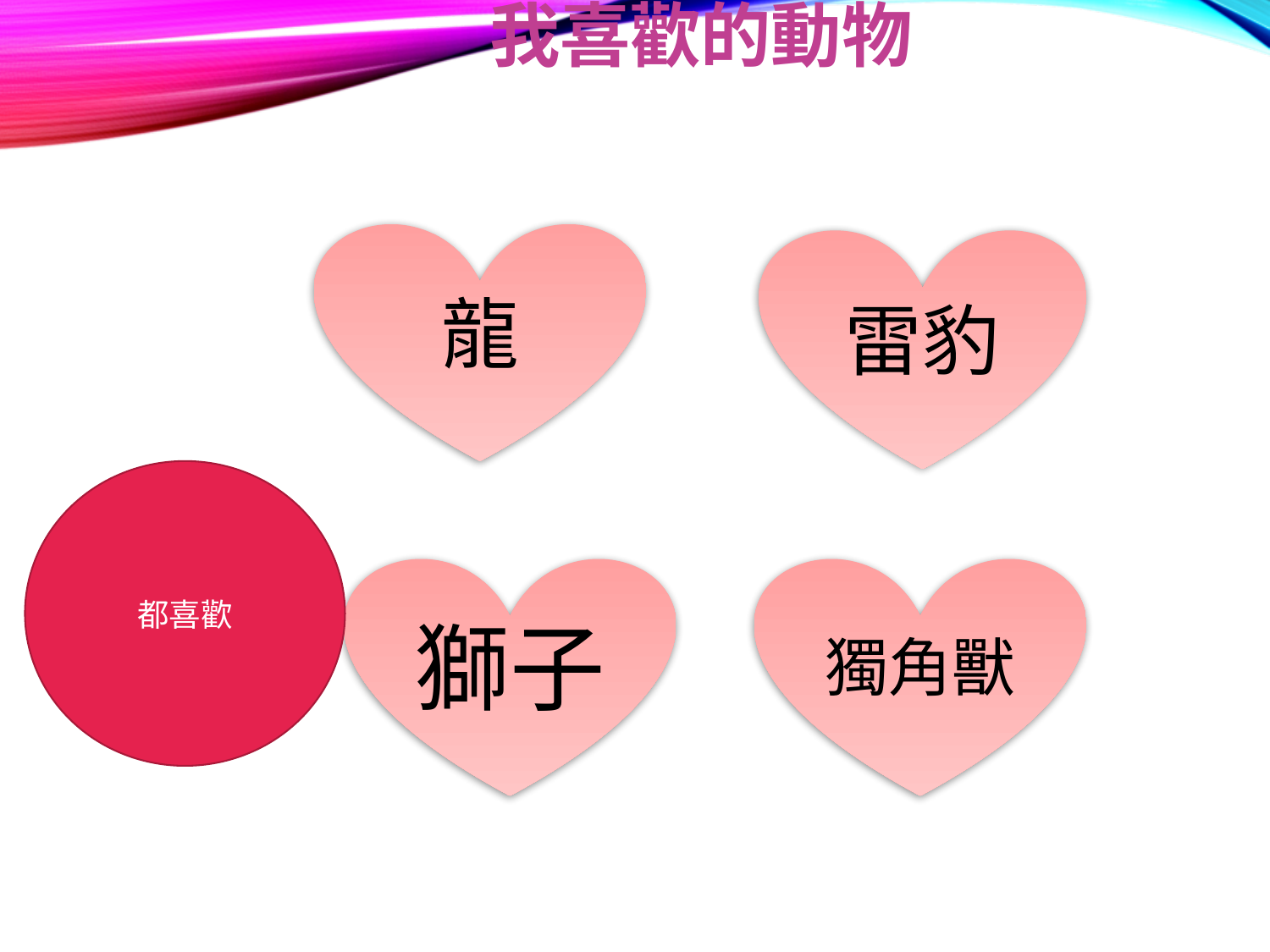

# 我喜歡的動物
龍
雷豹
都喜歡
獅子
獨角獸